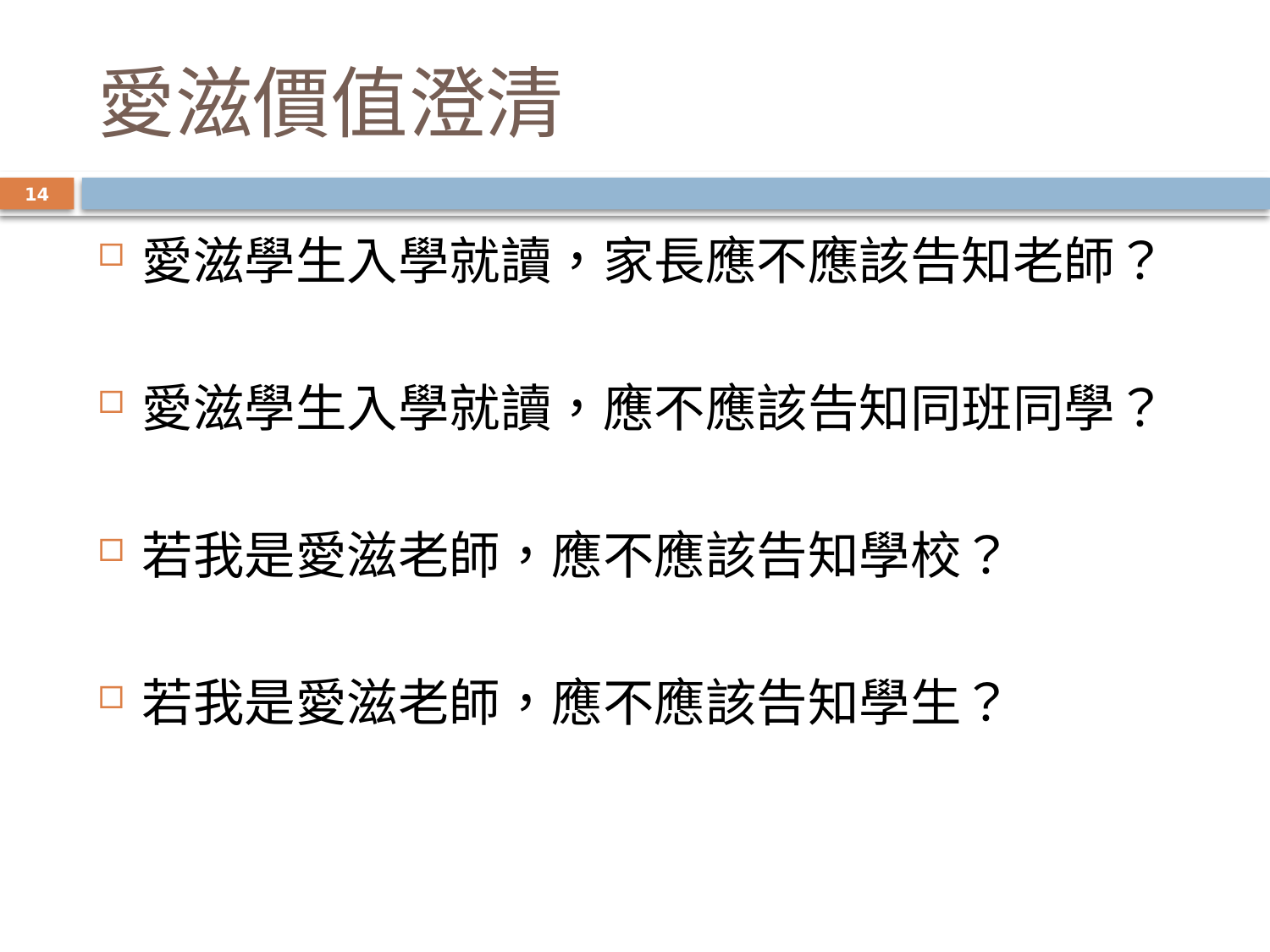

# 愛滋價值澄清
14
愛滋學生入學就讀，家長應不應該告知老師？

愛滋學生入學就讀，應不應該告知同班同學？

若我是愛滋老師，應不應該告知學校？

若我是愛滋老師，應不應該告知學生？